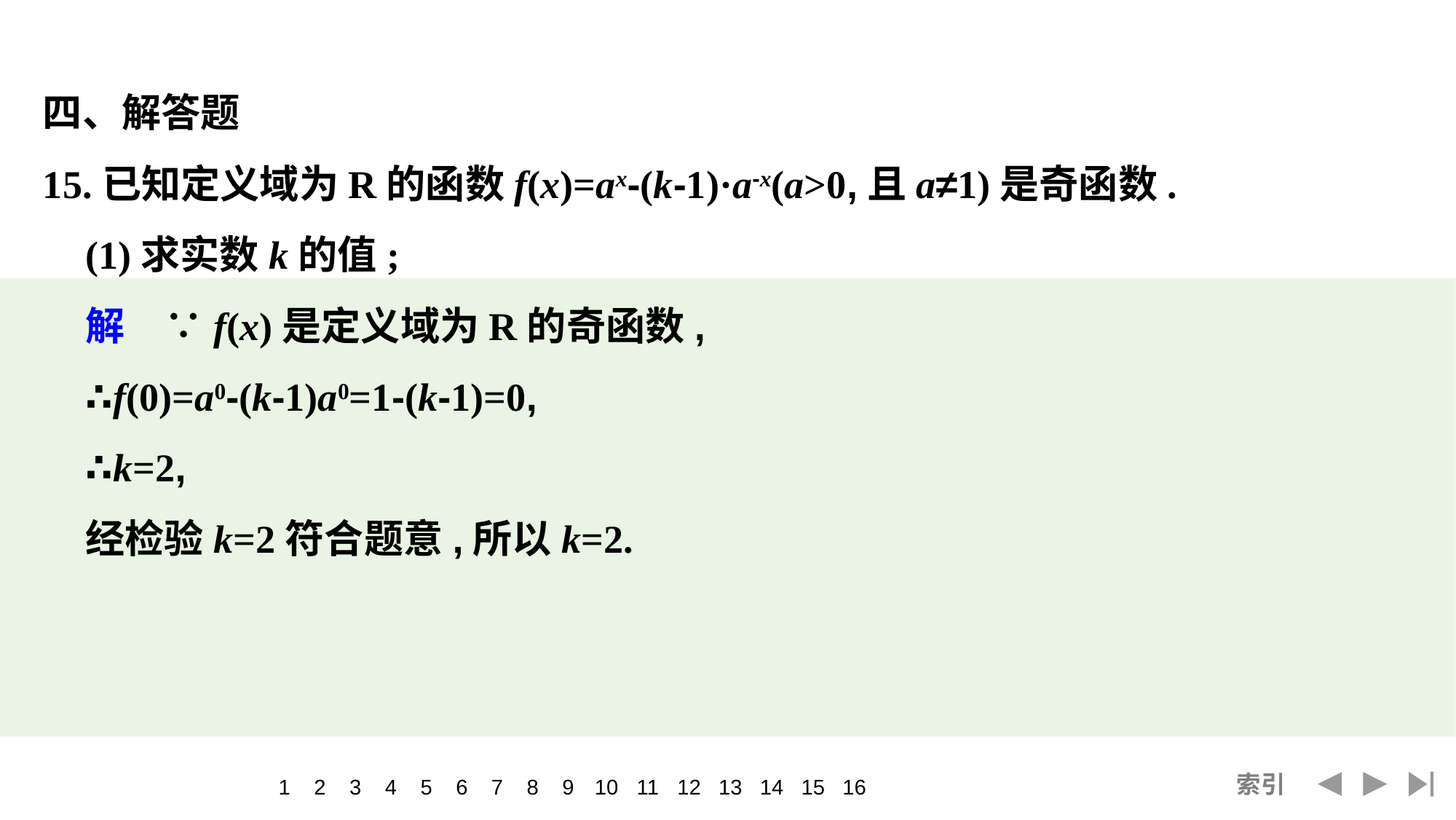

四、解答题
15.已知定义域为R的函数f(x)=ax-(k-1)·a-x(a>0,且a≠1)是奇函数.
(1)求实数k的值;
解　∵f(x)是定义域为R的奇函数,
∴f(0)=a0-(k-1)a0=1-(k-1)=0,
∴k=2,
经检验k=2符合题意,所以k=2.